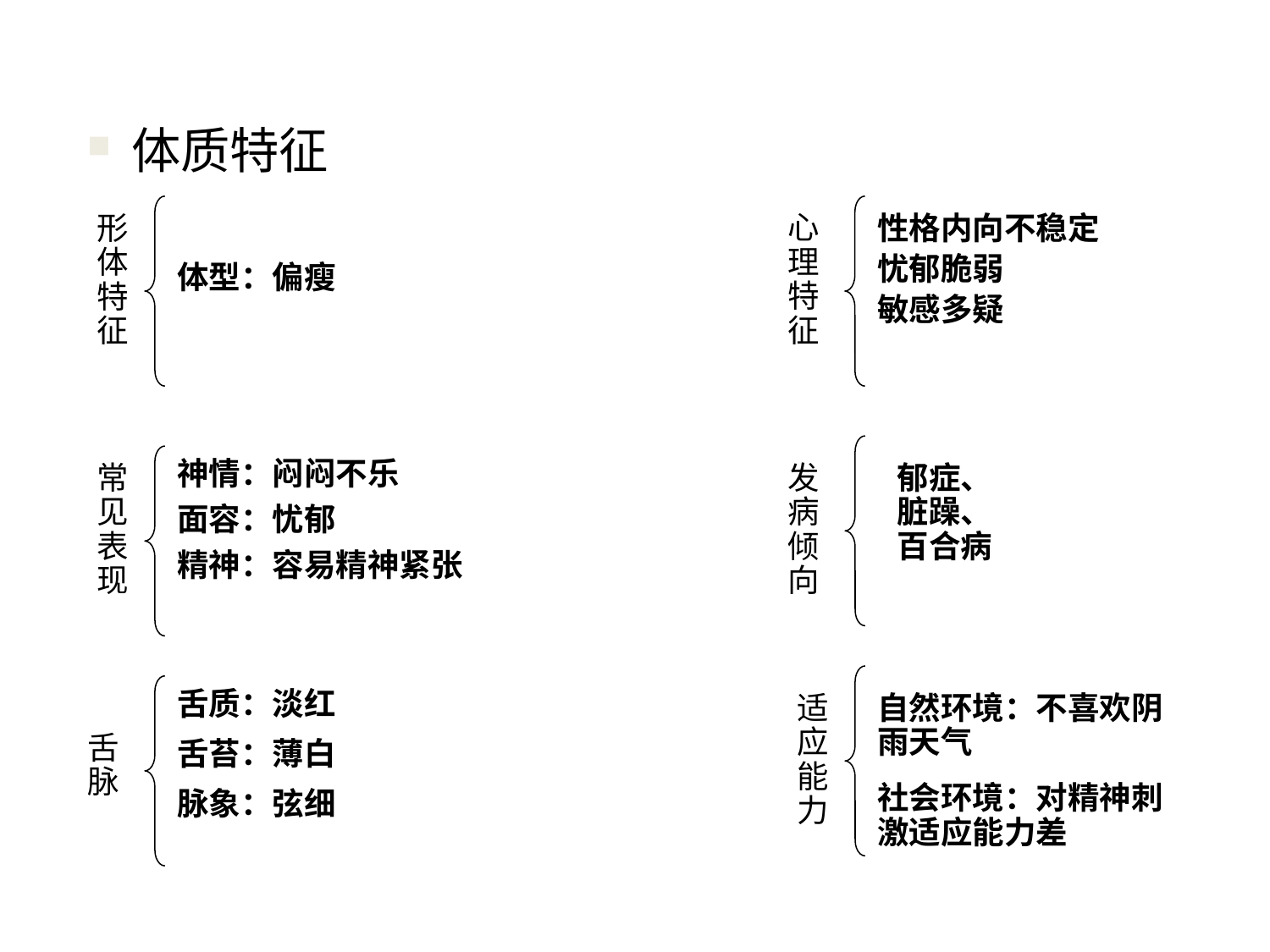

体质特征

心理特征
形体特征
性格内向不稳定
忧郁脆弱
敏感多疑
体型：偏瘦

神情：闷闷不乐
面容：忧郁
精神：容易精神紧张

发病倾向
常见表现
郁症、脏躁、百合病

舌质：淡红
舌苔：薄白
脉象：弦细
适应能力
自然环境：不喜欢阴雨天气
舌脉
社会环境：对精神刺激适应能力差